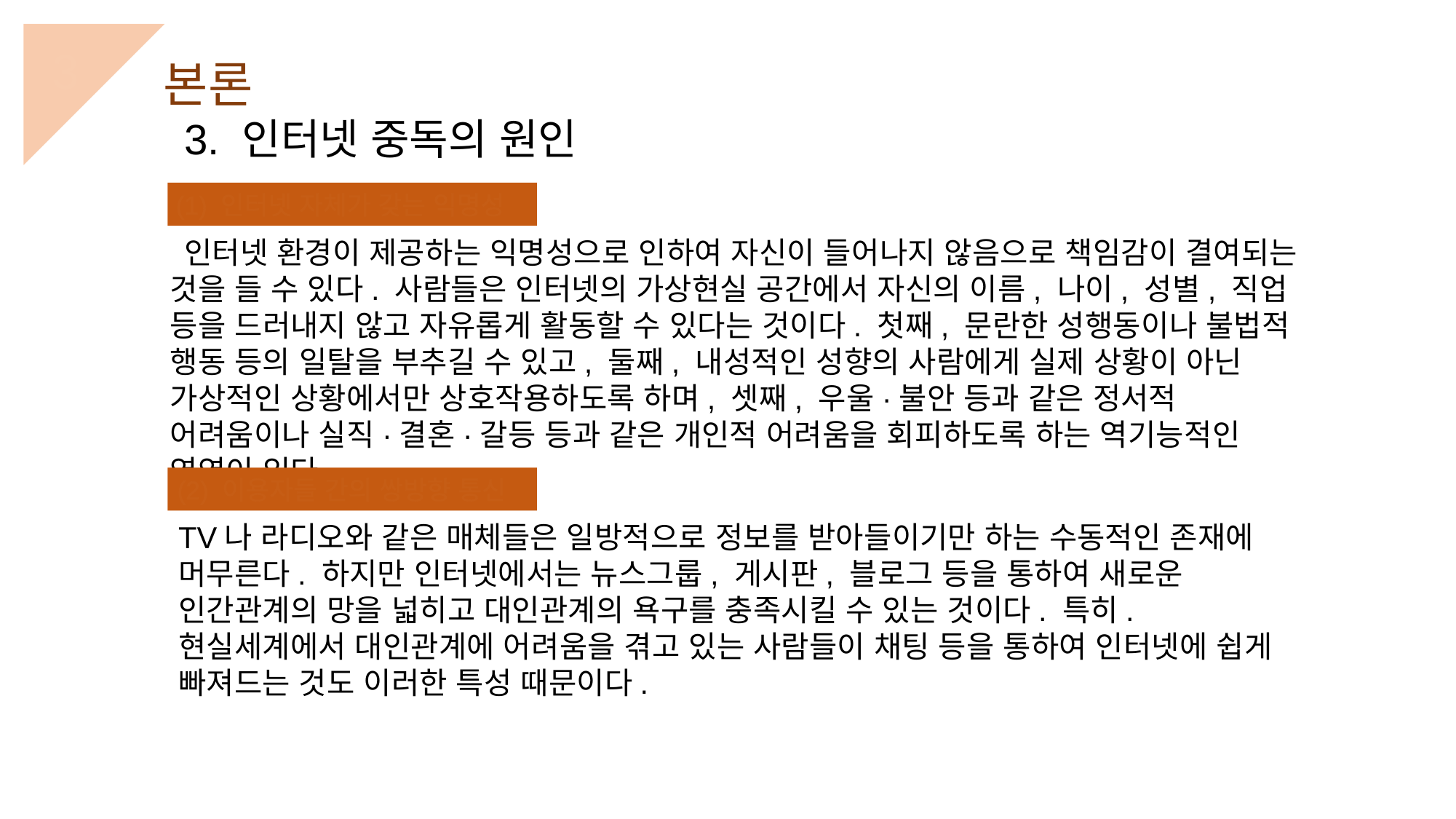

3
본론
3. 인터넷 중독의 원인

(1) 인터넷 자체가 갖는 익명성
 인터넷 환경이 제공하는 익명성으로 인하여 자신이 들어나지 않음으로 책임감이 결여되는 것을 들 수 있다. 사람들은 인터넷의 가상현실 공간에서 자신의 이름, 나이, 성별, 직업 등을 드러내지 않고 자유롭게 활동할 수 있다는 것이다. 첫째, 문란한 성행동이나 불법적 행동 등의 일탈을 부추길 수 있고, 둘째, 내성적인 성향의 사람에게 실제 상황이 아닌 가상적인 상황에서만 상호작용하도록 하며, 셋째, 우울·불안 등과 같은 정서적 어려움이나 실직·결혼·갈등 등과 같은 개인적 어려움을 회피하도록 하는 역기능적인 영역이 있다.

  (2) 이용자들 간의 쌍방향 통신
TV나 라디오와 같은 매체들은 일방적으로 정보를 받아들이기만 하는 수동적인 존재에 머무른다. 하지만 인터넷에서는 뉴스그룹, 게시판, 블로그 등을 통하여 새로운 인간관계의 망을 넓히고 대인관계의 욕구를 충족시킬 수 있는 것이다. 특히. 현실세계에서 대인관계에 어려움을 겪고 있는 사람들이 채팅 등을 통하여 인터넷에 쉽게 빠져드는 것도 이러한 특성 때문이다.

충동조절장애